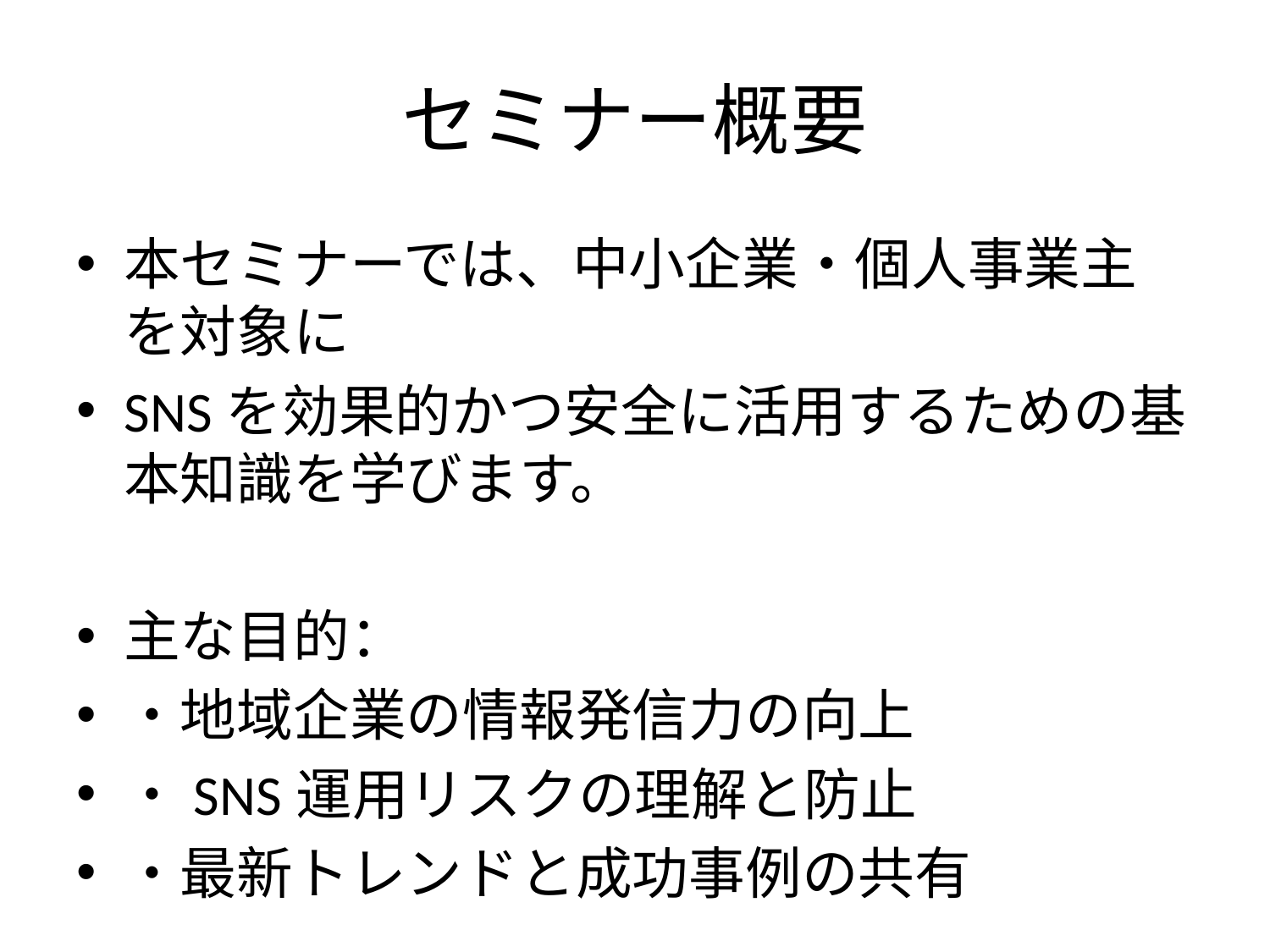

# セミナー概要
本セミナーでは、中小企業・個人事業主を対象に
SNSを効果的かつ安全に活用するための基本知識を学びます。

主な目的：
・地域企業の情報発信力の向上
・SNS運用リスクの理解と防止
・最新トレンドと成功事例の共有